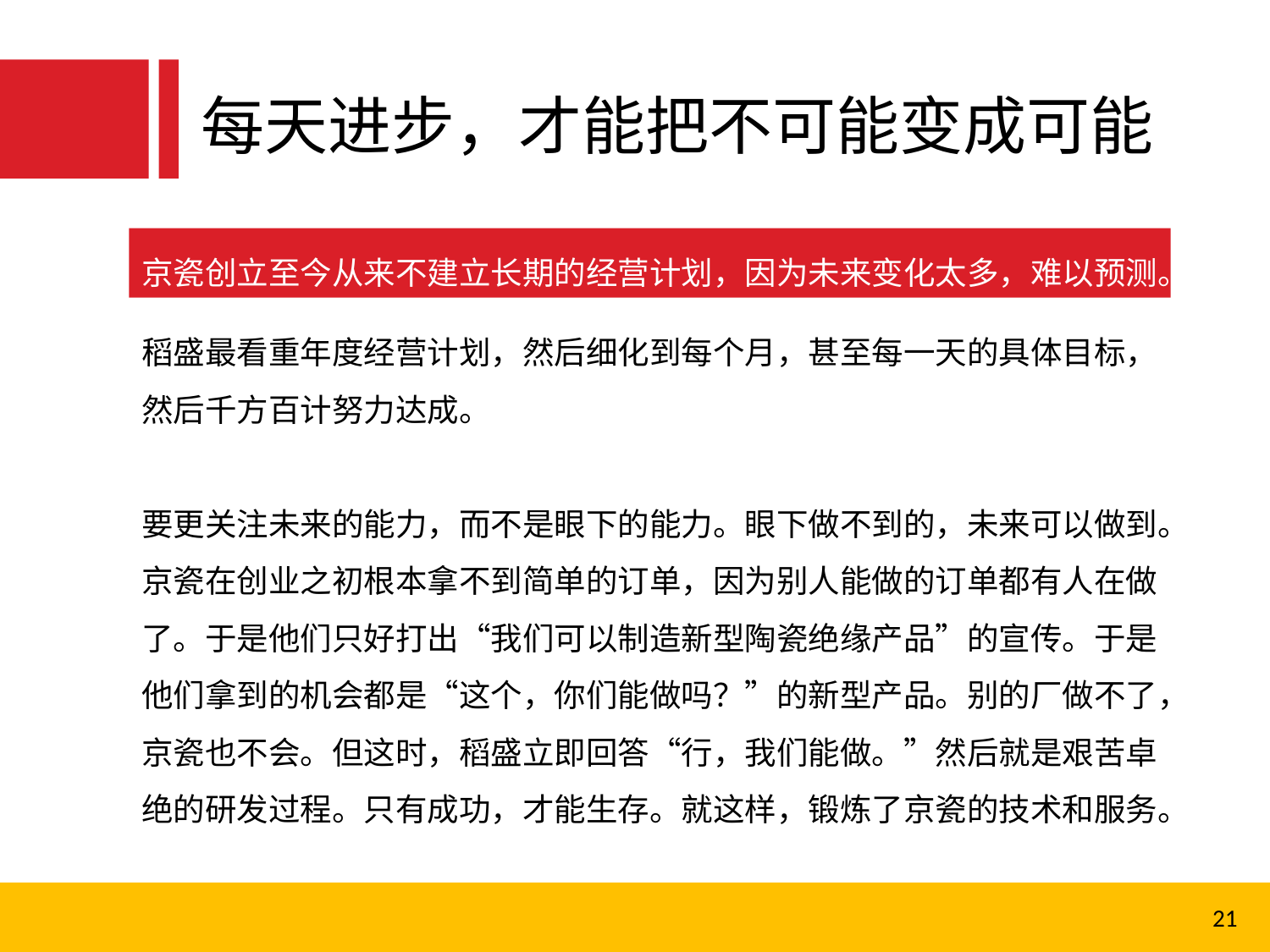

每天进步，才能把不可能变成可能
京瓷创立至今从来不建立长期的经营计划，因为未来变化太多，难以预测。
稻盛最看重年度经营计划，然后细化到每个月，甚至每一天的具体目标，然后千方百计努力达成。

要更关注未来的能力，而不是眼下的能力。眼下做不到的，未来可以做到。京瓷在创业之初根本拿不到简单的订单，因为别人能做的订单都有人在做了。于是他们只好打出“我们可以制造新型陶瓷绝缘产品”的宣传。于是他们拿到的机会都是“这个，你们能做吗？”的新型产品。别的厂做不了，京瓷也不会。但这时，稻盛立即回答“行，我们能做。”然后就是艰苦卓绝的研发过程。只有成功，才能生存。就这样，锻炼了京瓷的技术和服务。

21